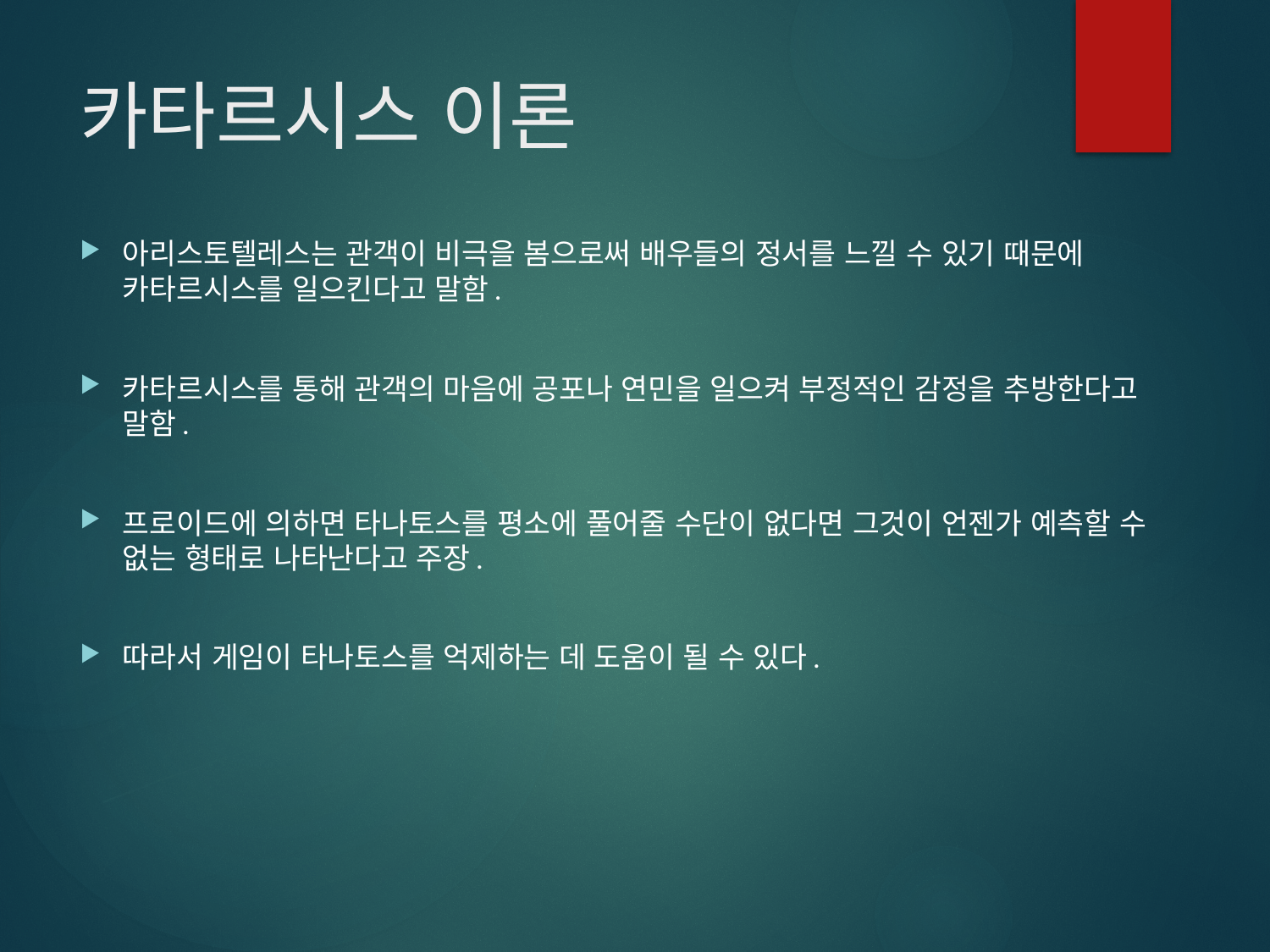

# 카타르시스 이론
아리스토텔레스는 관객이 비극을 봄으로써 배우들의 정서를 느낄 수 있기 때문에 카타르시스를 일으킨다고 말함.

카타르시스를 통해 관객의 마음에 공포나 연민을 일으켜 부정적인 감정을 추방한다고 말함.

프로이드에 의하면 타나토스를 평소에 풀어줄 수단이 없다면 그것이 언젠가 예측할 수 없는 형태로 나타난다고 주장.

따라서 게임이 타나토스를 억제하는 데 도움이 될 수 있다.